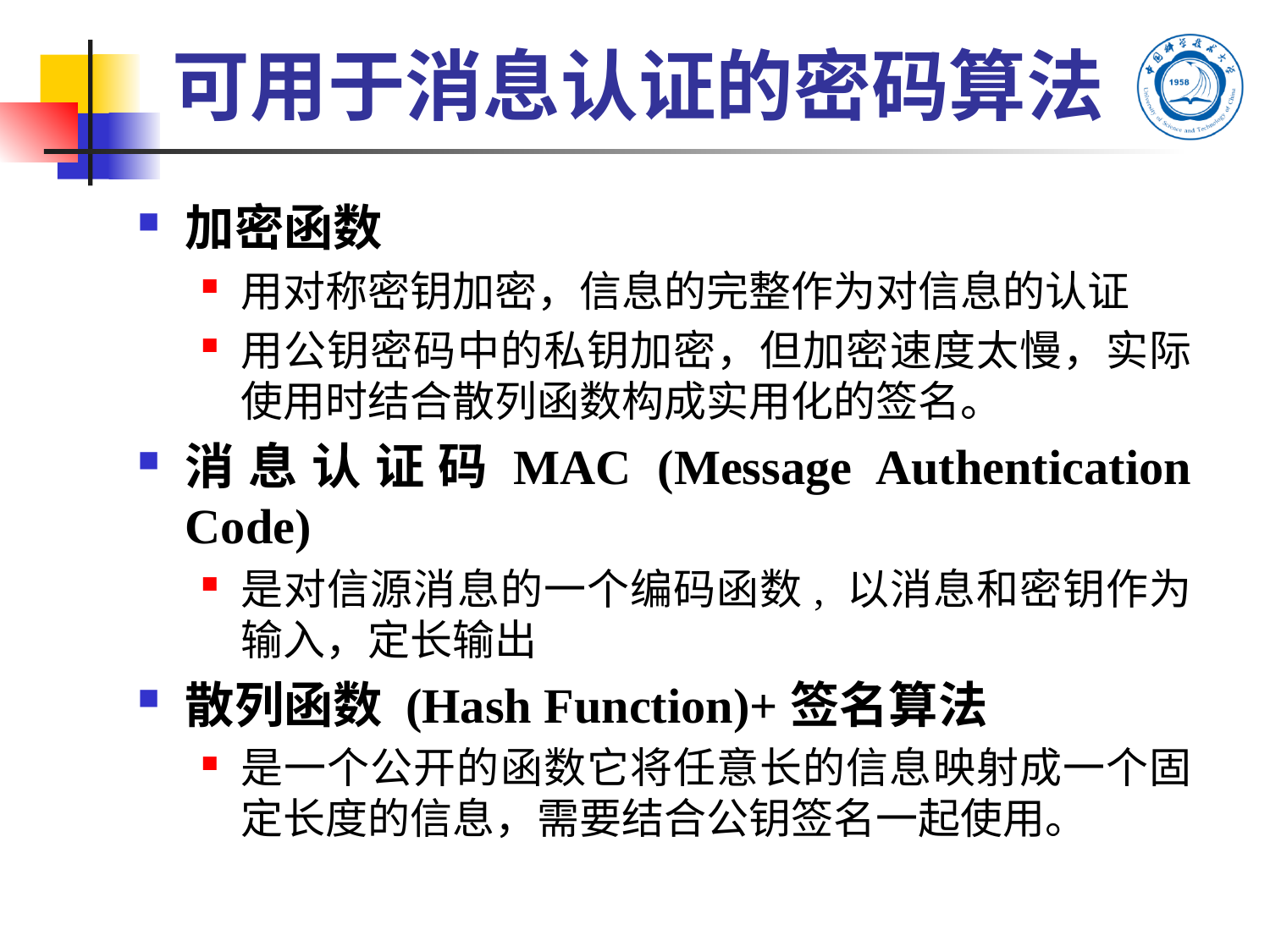

# 可用于消息认证的密码算法
加密函数
用对称密钥加密，信息的完整作为对信息的认证
用公钥密码中的私钥加密，但加密速度太慢，实际使用时结合散列函数构成实用化的签名。
消息认证码MAC (Message Authentication Code)
是对信源消息的一个编码函数, 以消息和密钥作为输入，定长输出
散列函数 (Hash Function)+签名算法
是一个公开的函数它将任意长的信息映射成一个固定长度的信息，需要结合公钥签名一起使用。